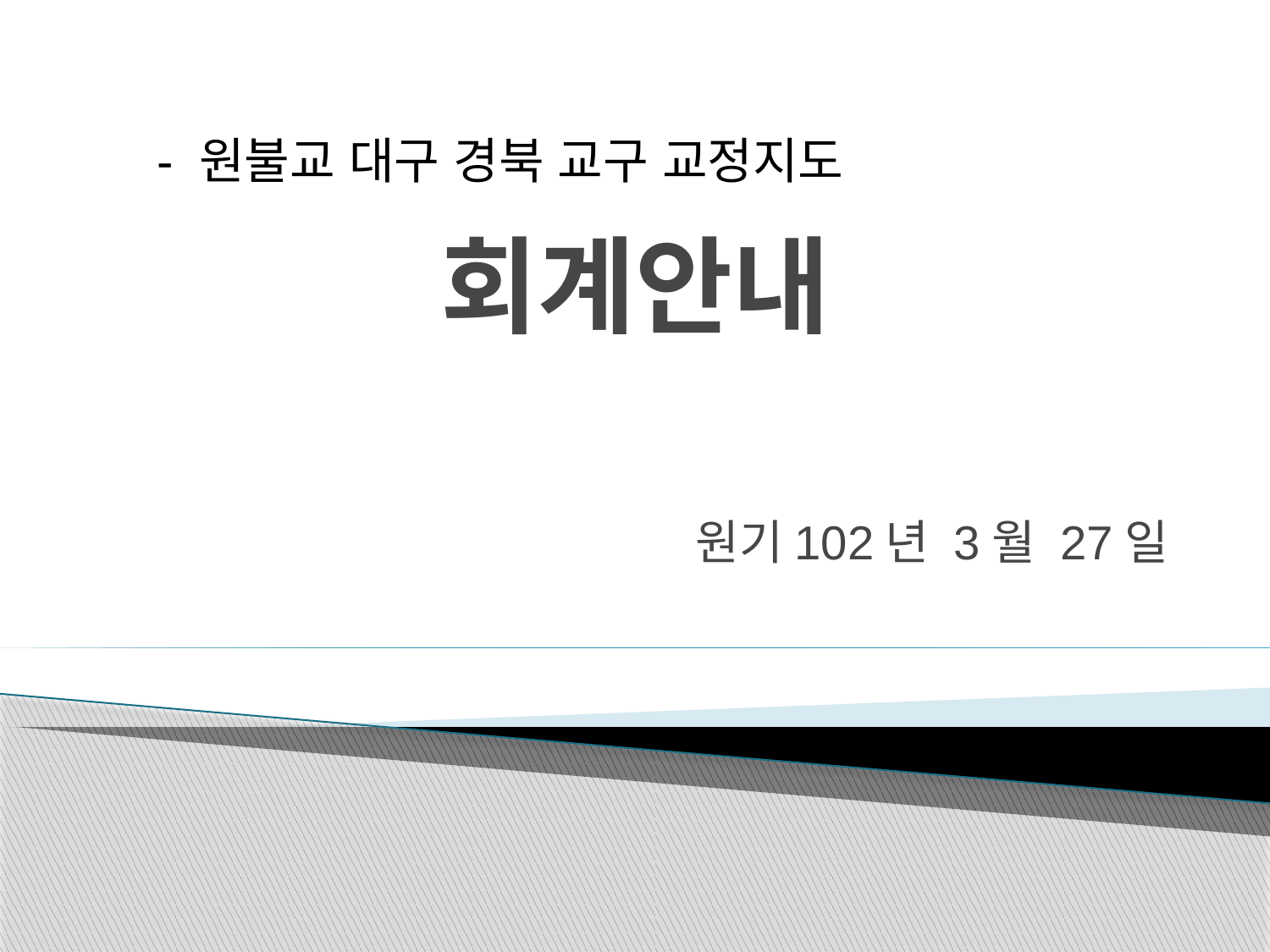

- 원불교 대구 경북 교구 교정지도
# 회계안내
원기102년 3월 27일